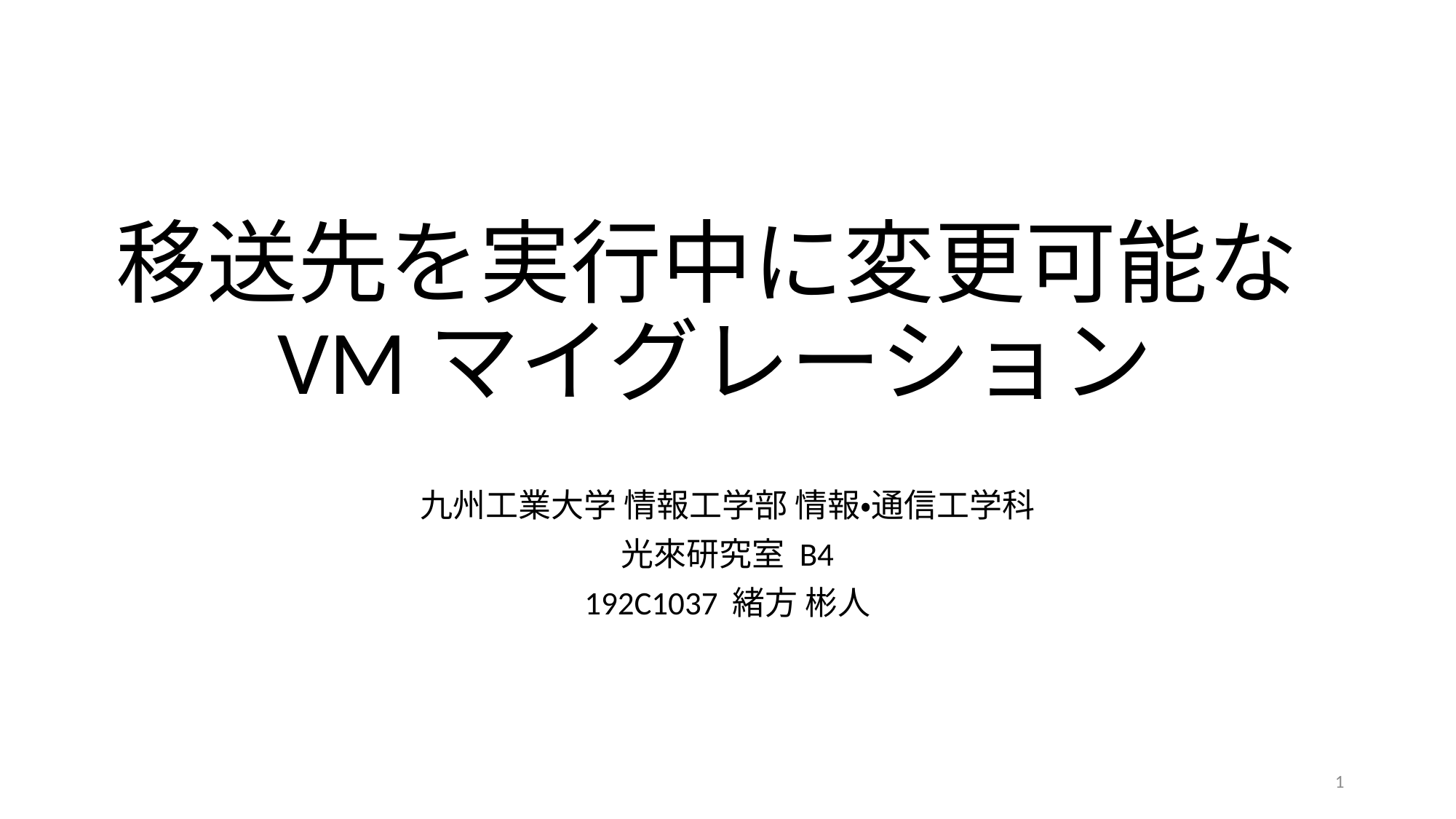

# 移送先を実行中に変更可能なVMマイグレーション

九州工業大学 情報工学部 情報・通信工学科
光來研究室 B4
192C1037 緒方 彬人
1